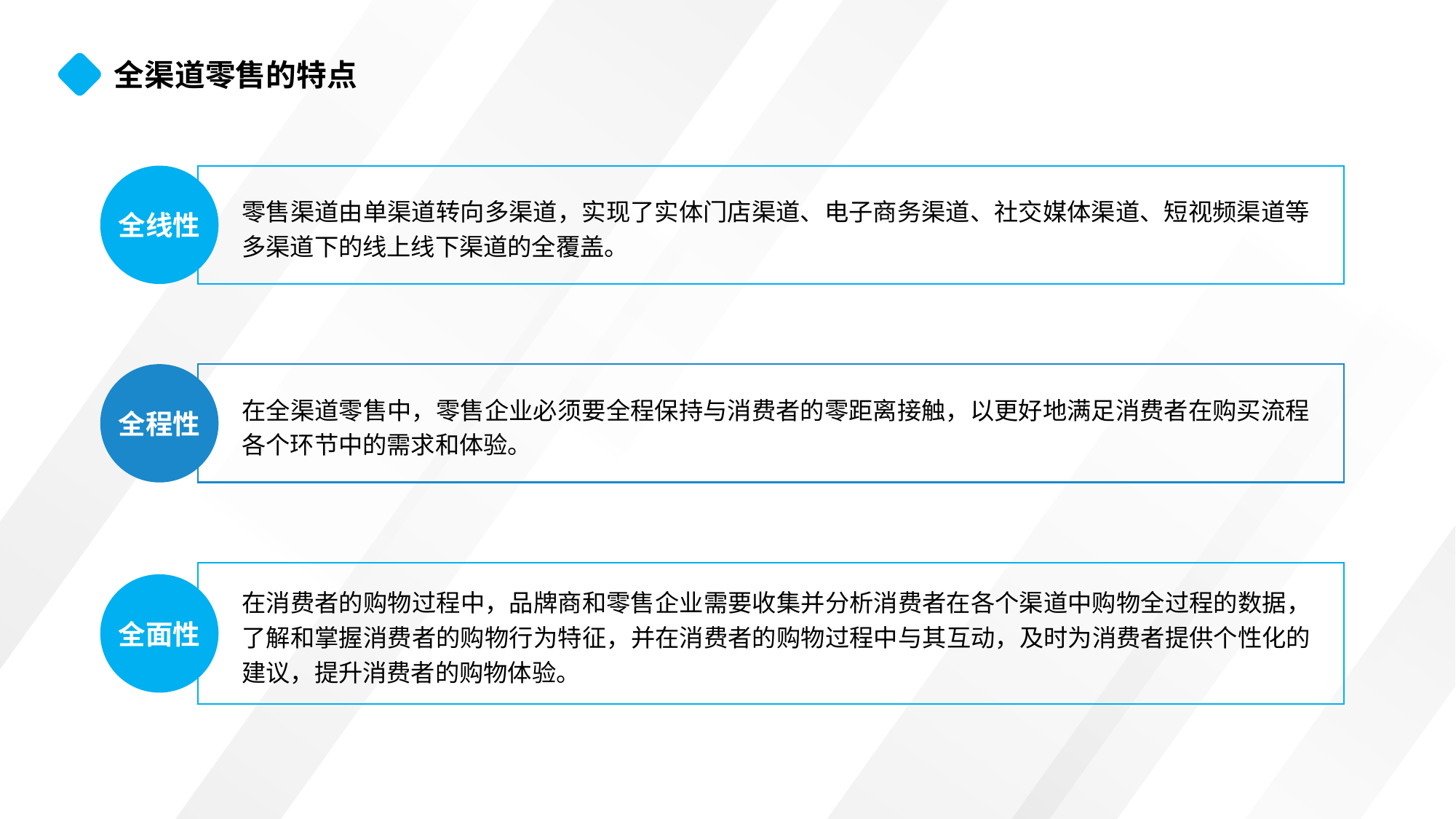

全渠道零售的特点

全线性

零售渠道由单渠道转向多渠道，实现了实体门店渠道、电子商务渠道、社交媒体渠道、短视频渠道等多渠道下的线上线下渠道的全覆盖。
全程性

在全渠道零售中，零售企业必须要全程保持与消费者的零距离接触，以更好地满足消费者在购买流程各个环节中的需求和体验。

全面性
在消费者的购物过程中，品牌商和零售企业需要收集并分析消费者在各个渠道中购物全过程的数据，了解和掌握消费者的购物行为特征，并在消费者的购物过程中与其互动，及时为消费者提供个性化的建议，提升消费者的购物体验。